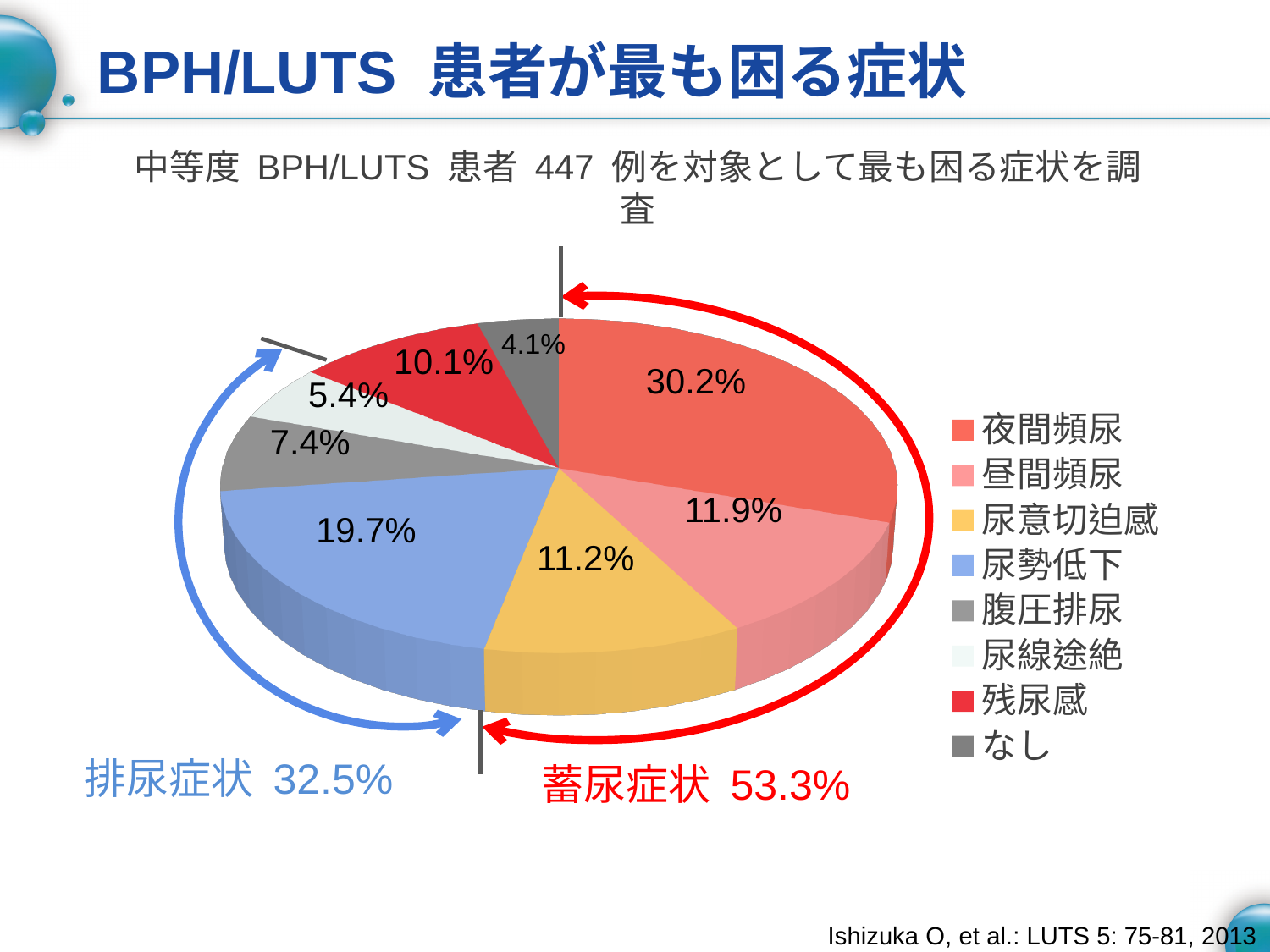

# BPH/LUTS 患者が最も困る症状
中等度 BPH/LUTS 患者 447 例を対象として最も困る症状を調査

[unsupported chart]

4.1%
10.1%
30.2%
5.4%
7.4%
11.9%
19.7%
11.2%

排尿症状 32.5%
蓄尿症状 53.3%
Ishizuka O, et al.: LUTS 5: 75-81, 2013